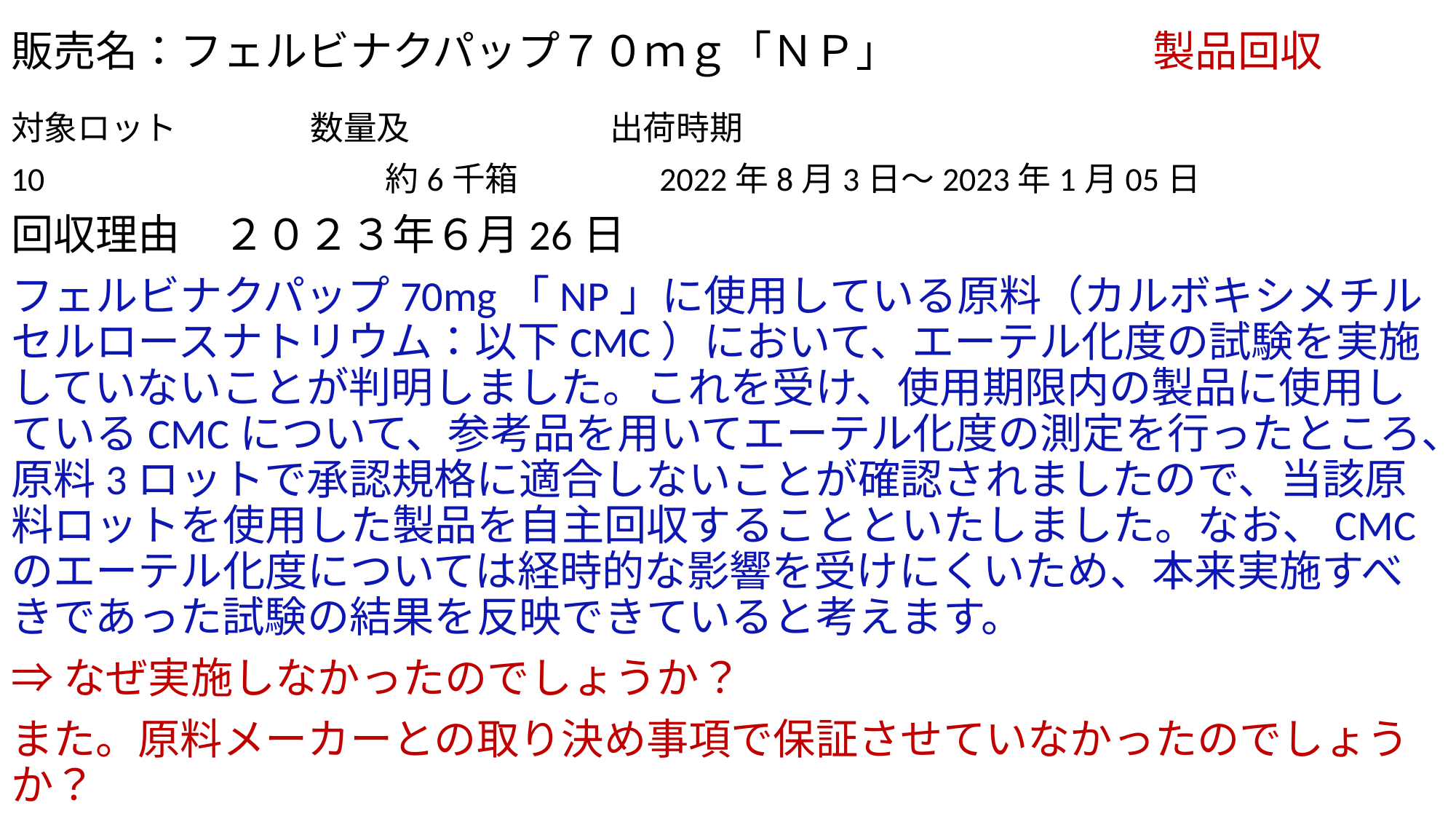

# 販売名：フェルビナクパップ７０ｍｇ「ＮＰ」　　　　　　製品回収
対象ロット　　　　数量及　　　　　　出荷時期
10　　　　　　　　　　約6千箱　　　　2022年8月3日～2023年1月05日
回収理由　２０２３年６月26日
フェルビナクパップ70mg「NP」に使用している原料（カルボキシメチルセルロースナトリウム：以下CMC）において、エーテル化度の試験を実施していないことが判明しました。これを受け、使用期限内の製品に使用しているCMCについて、参考品を用いてエーテル化度の測定を行ったところ、原料3ロットで承認規格に適合しないことが確認されましたので、当該原料ロットを使用した製品を自主回収することといたしました。なお、CMCのエーテル化度については経時的な影響を受けにくいため、本来実施すべきであった試験の結果を反映できていると考えます。
⇒なぜ実施しなかったのでしょうか？
また。原料メーカーとの取り決め事項で保証させていなかったのでしょうか？